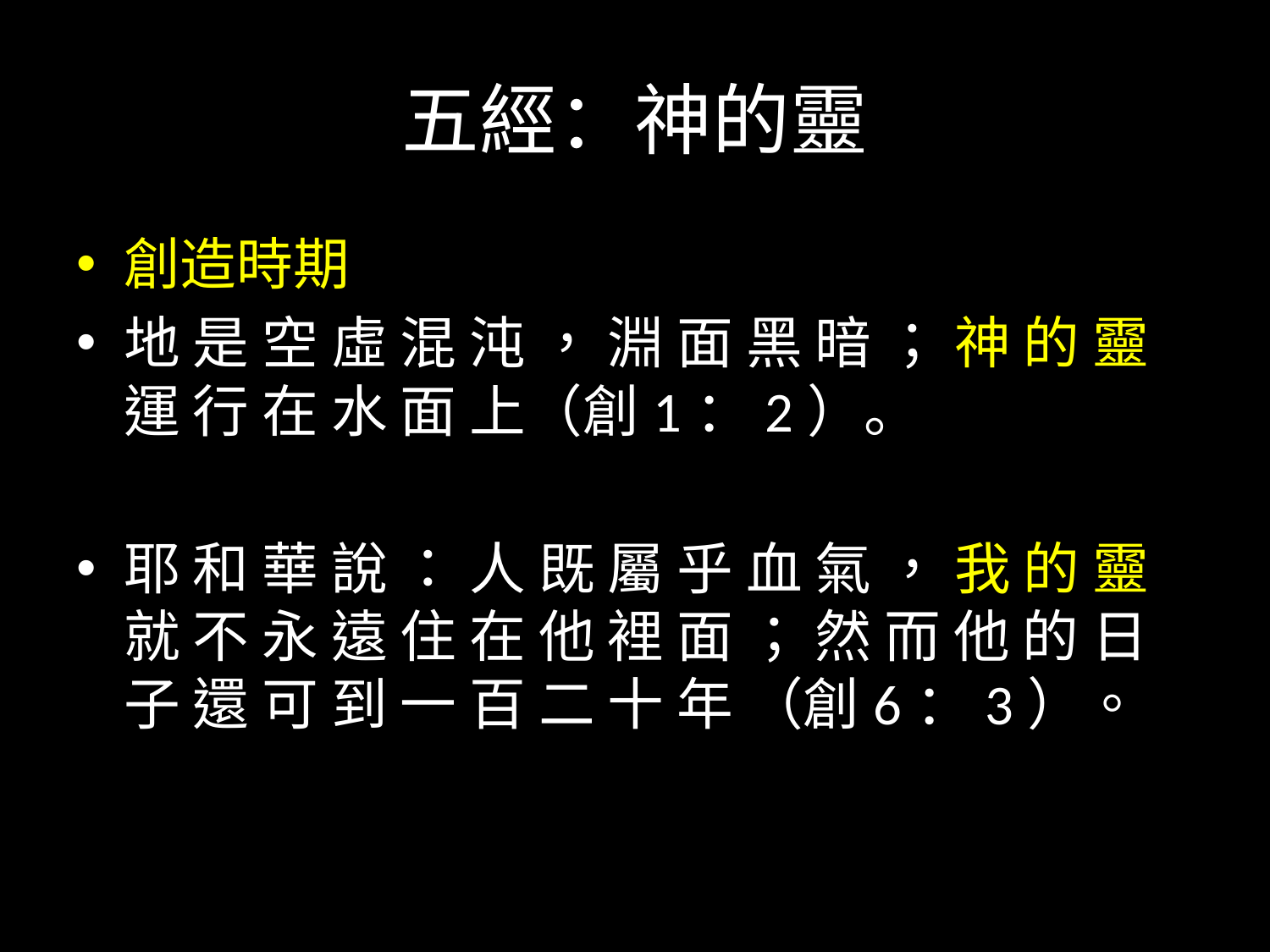

# 五經：神的靈
創造時期
地 是 空 虛 混 沌 ， 淵 面 黑 暗 ； 神 的 靈 運 行 在 水 面 上（創1：2）。

耶 和 華 說 ： 人 既 屬 乎 血 氣 ， 我 的 靈 就 不 永 遠 住 在 他 裡 面 ； 然 而 他 的 日 子 還 可 到 一 百 二 十 年 （創6：3）。